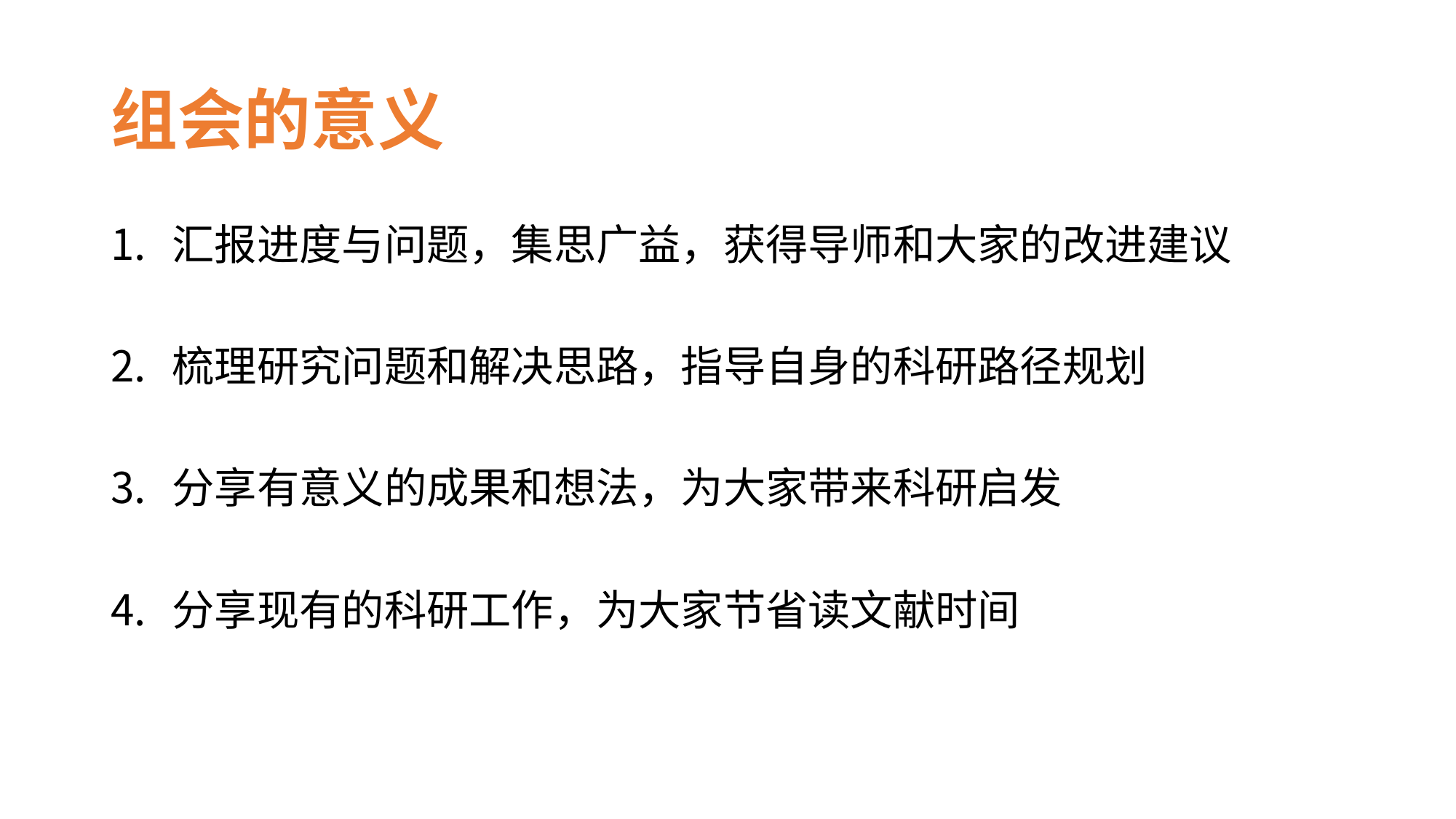

# 组会的意义
汇报进度与问题，集思广益，获得导师和大家的改进建议

梳理研究问题和解决思路，指导自身的科研路径规划

分享有意义的成果和想法，为大家带来科研启发

分享现有的科研工作，为大家节省读文献时间